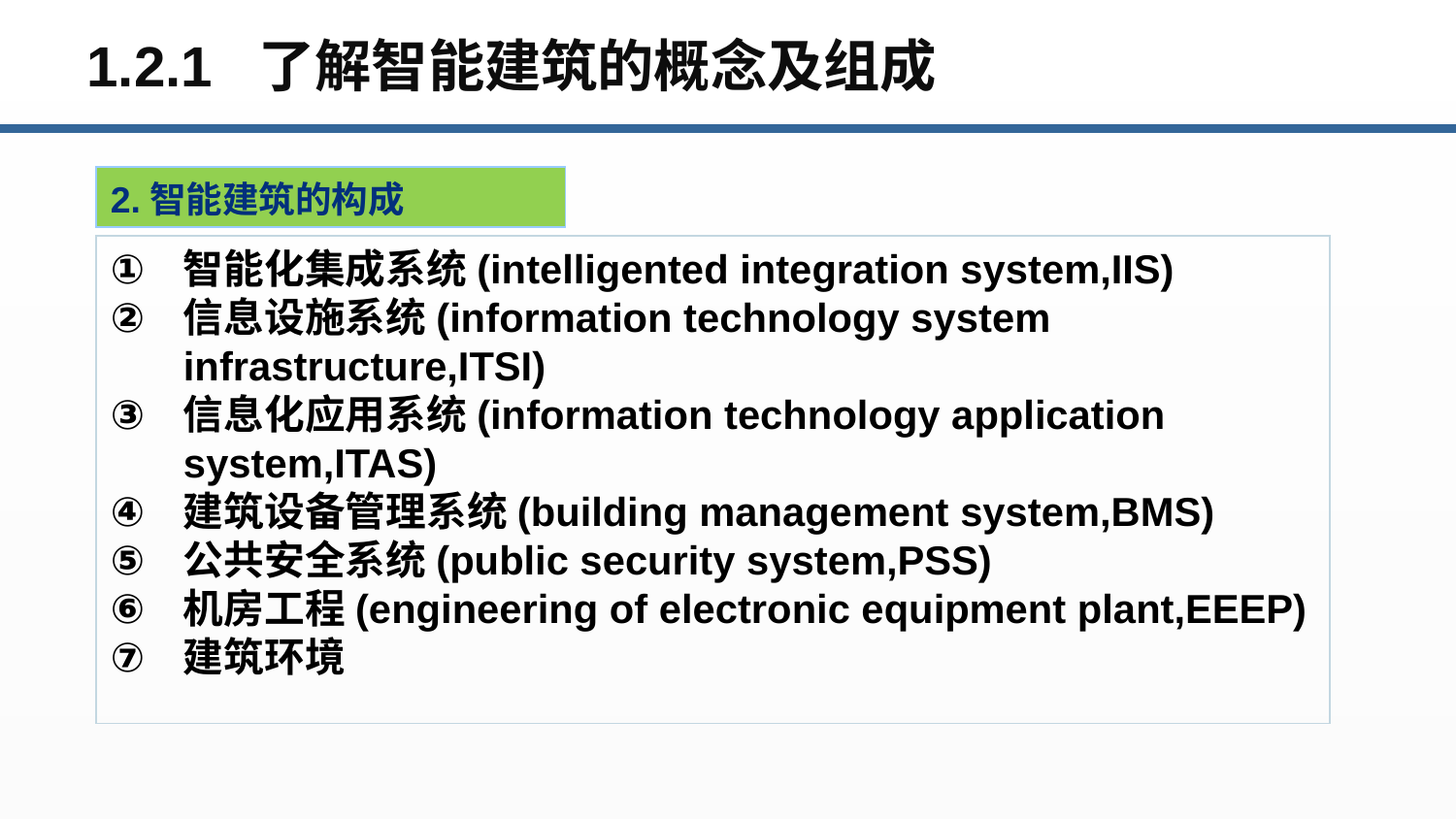

# 1.2.1  了解智能建筑的概念及组成
2.智能建筑的构成
智能化集成系统(intelligented integration system,IIS)
信息设施系统(information technology system infrastructure,ITSI)
信息化应用系统(information technology application system,ITAS)
建筑设备管理系统(building management system,BMS)
公共安全系统(public security system,PSS)
机房工程(engineering of electronic equipment plant,EEEP)
建筑环境